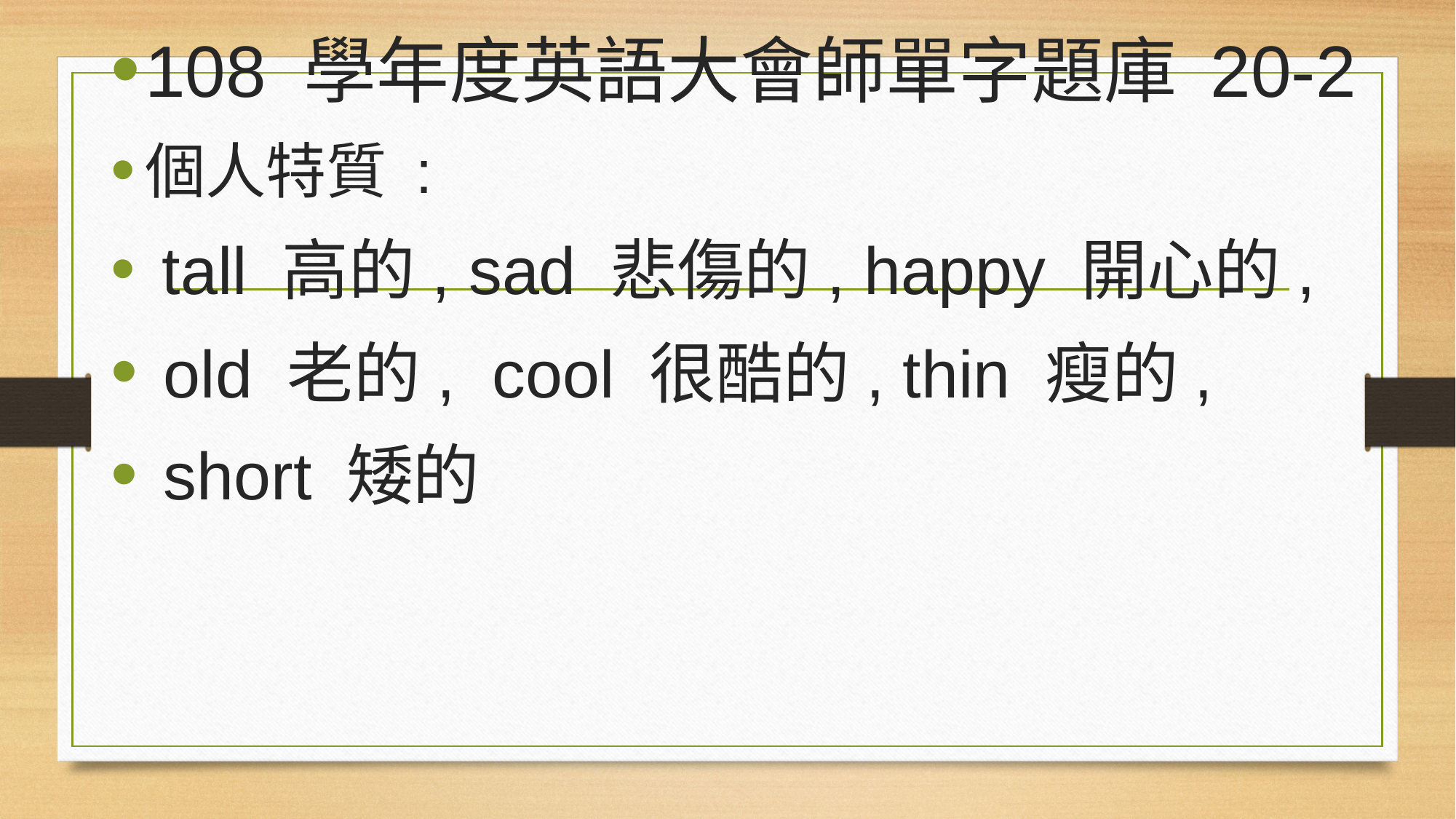

108 學年度英語大會師單字題庫 20-2
個人特質 :
 tall 高的, sad 悲傷的, happy 開心的,
 old 老的,  cool 很酷的, thin 瘦的,
 short 矮的
#